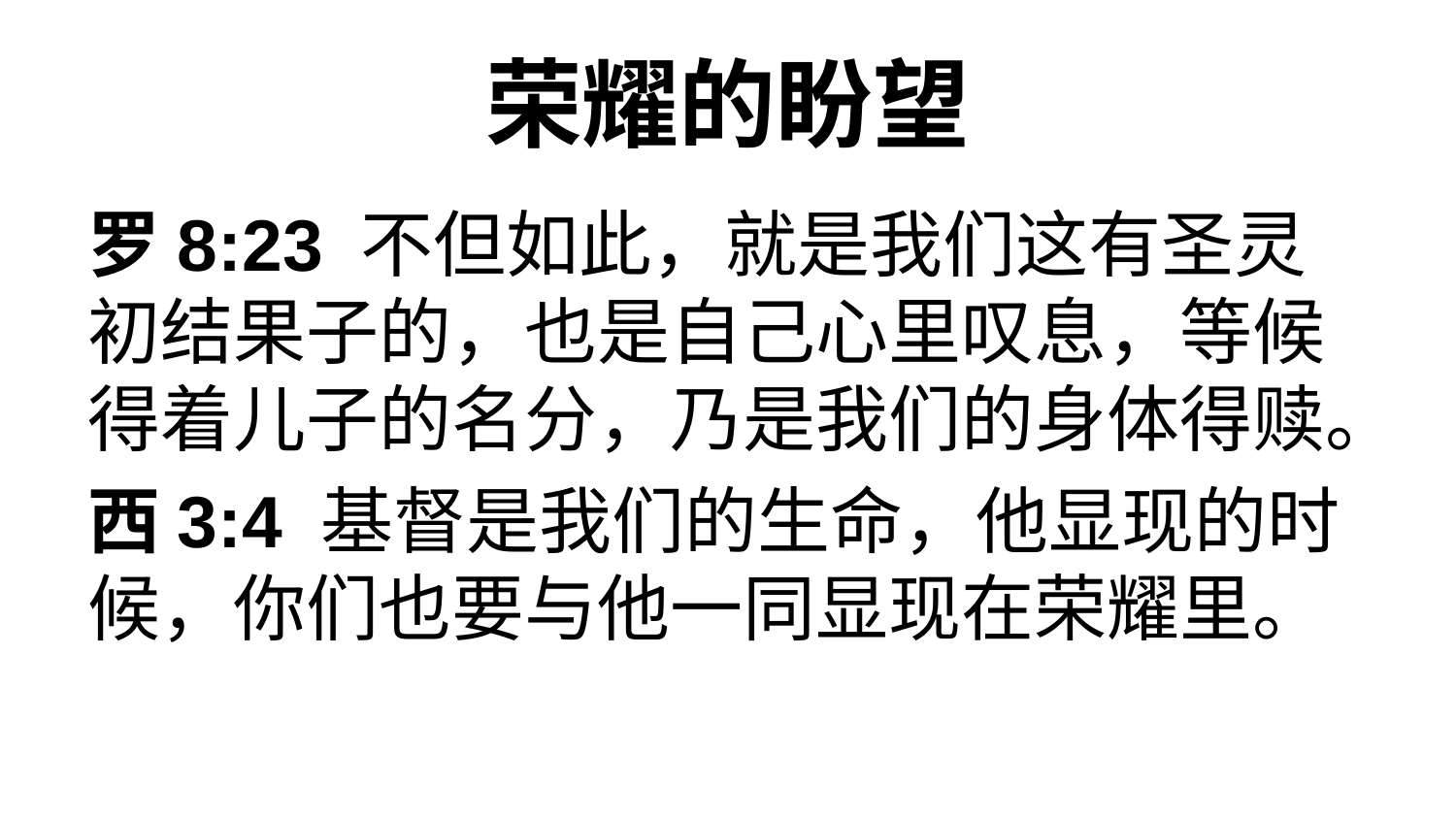

# 荣耀的盼望
罗8:23 不但如此，就是我们这有圣灵初结果子的，也是自己心里叹息，等候得着儿子的名分，乃是我们的身体得赎。
西3:4 基督是我们的生命，他显现的时候，你们也要与他一同显现在荣耀里。